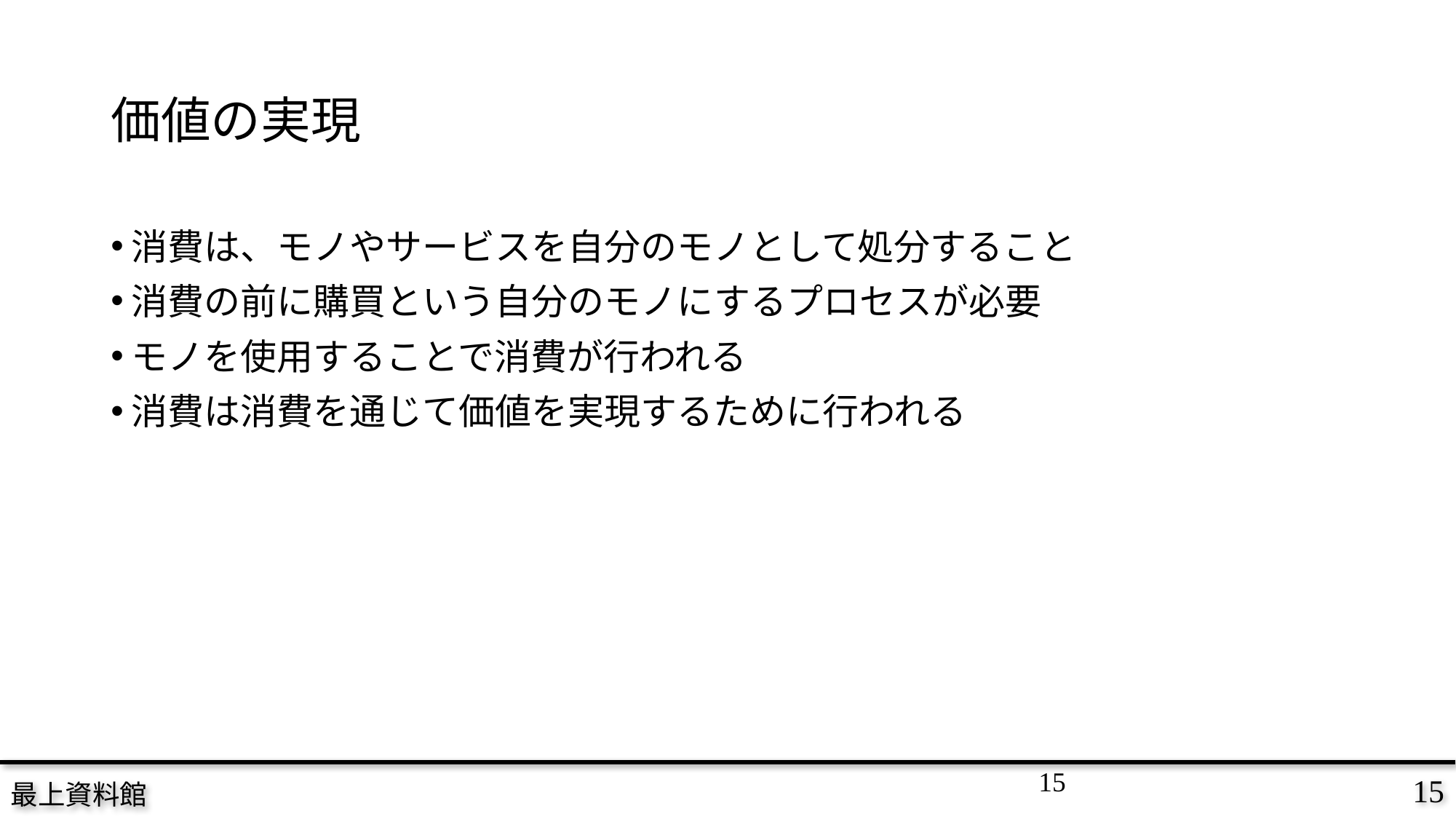

# 価値の実現
消費は、モノやサービスを自分のモノとして処分すること
消費の前に購買という自分のモノにするプロセスが必要
モノを使用することで消費が行われる
消費は消費を通じて価値を実現するために行われる

15